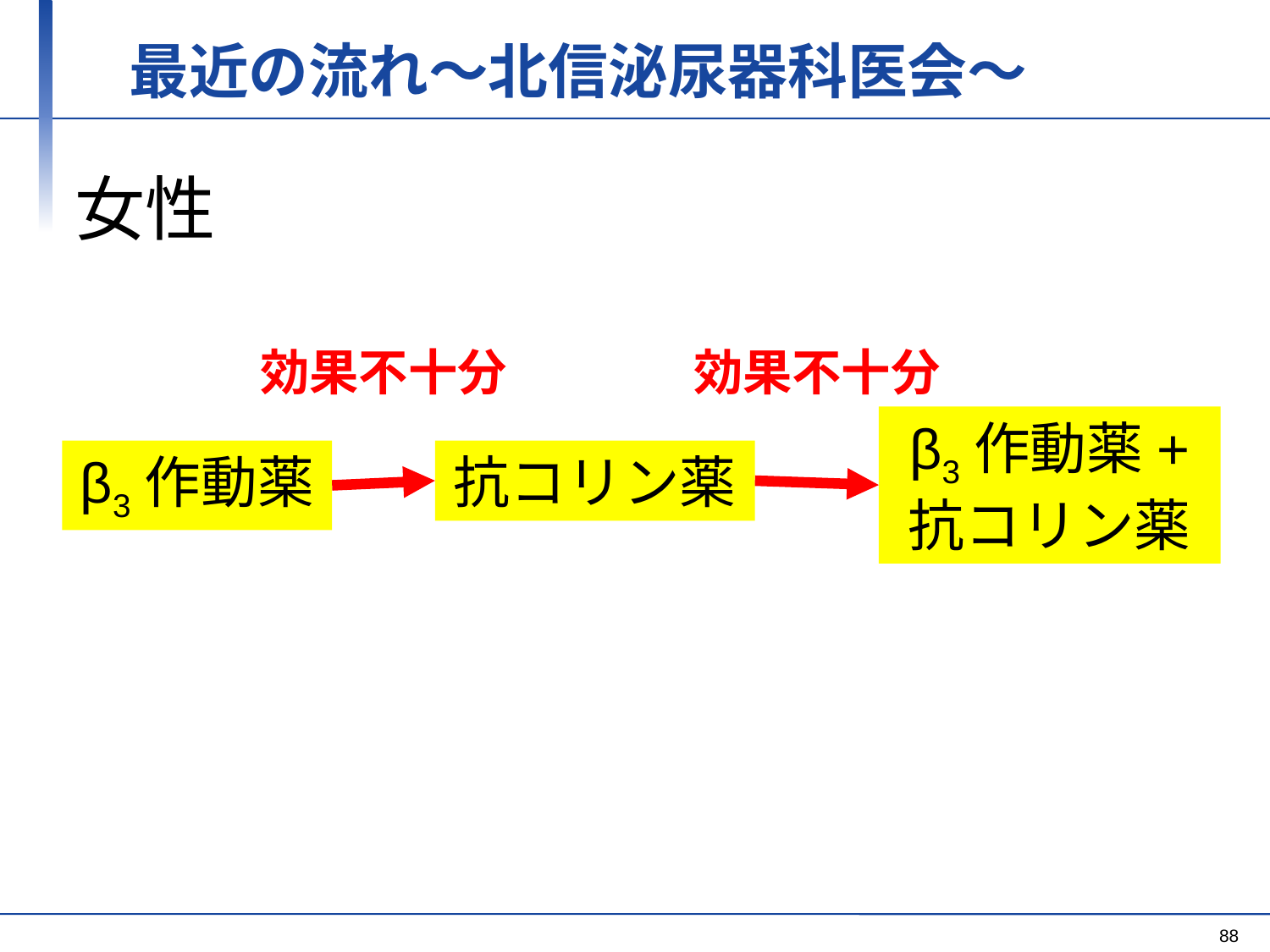

# 最近の流れ～北信泌尿器科医会～
女性

効果不十分
効果不十分
β3作動薬+
抗コリン薬
β3作動薬
抗コリン薬
88